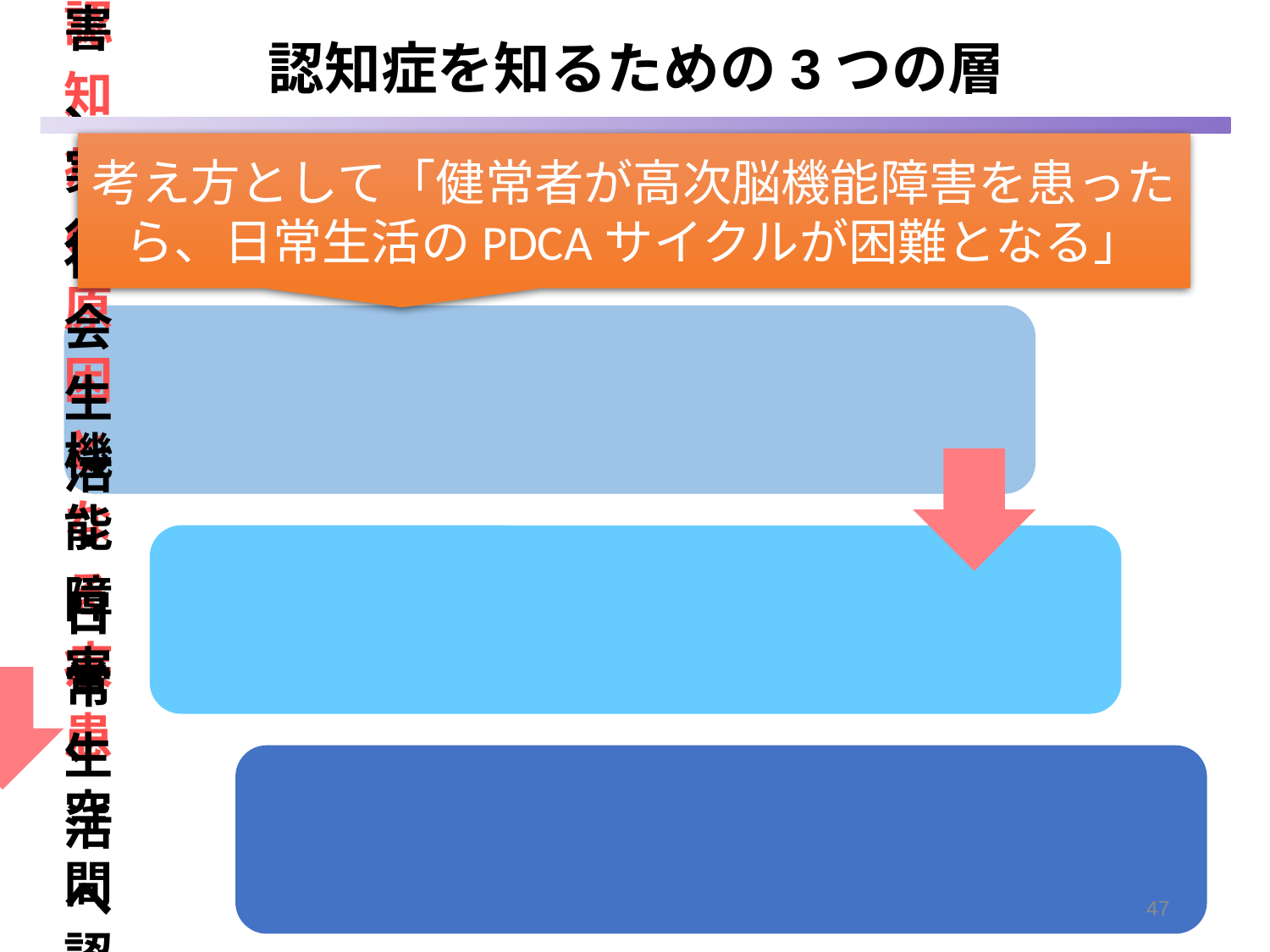

# 認知症を知るための3つの層

考え方として「健常者が高次脳機能障害を患ったら、日常生活のPDCAサイクルが困難となる」

47